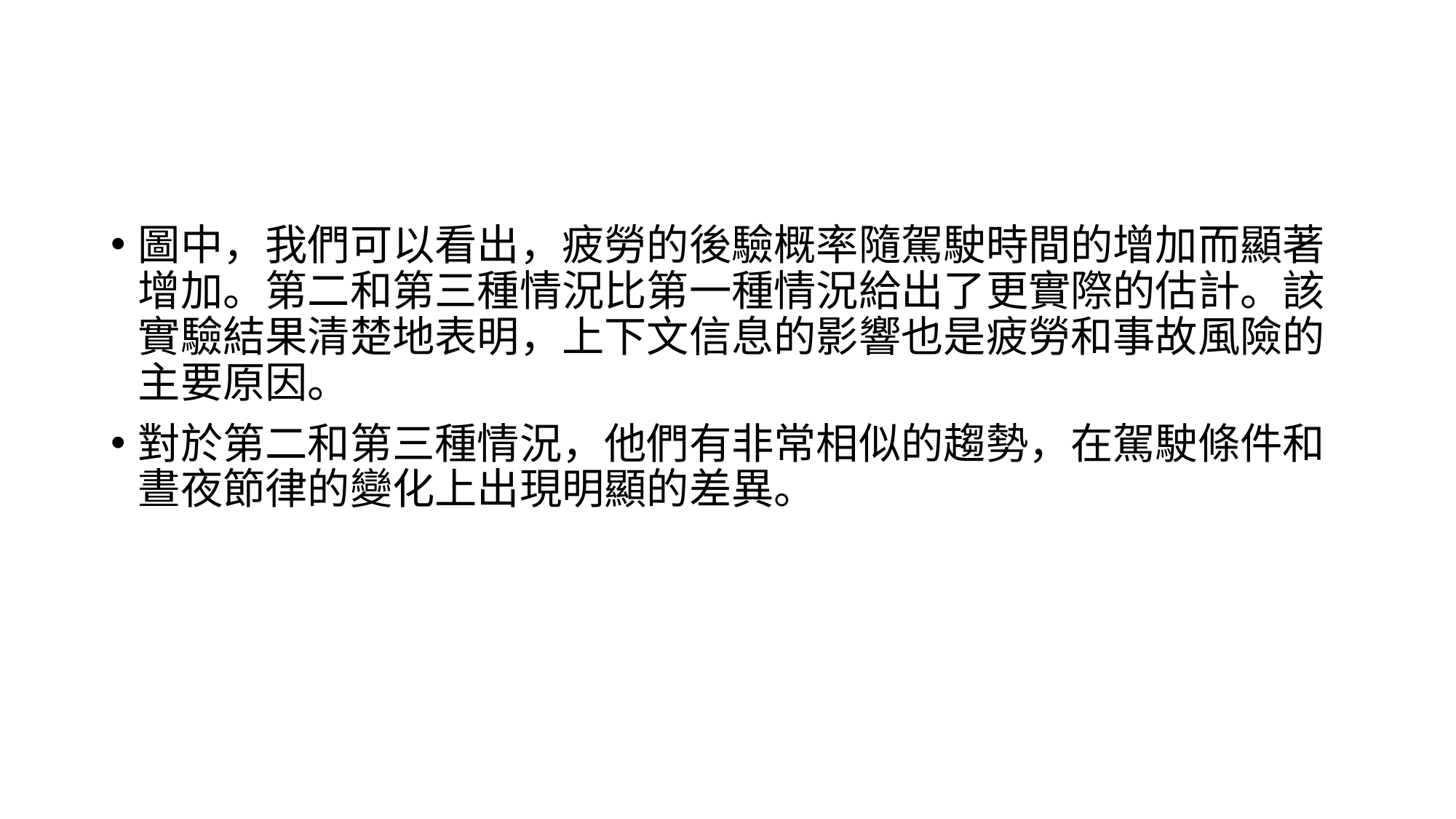

#
圖中，我們可以看出，疲勞的後驗概率隨駕駛時間的增加而顯著增加。第二和第三種情況比第一種情況給出了更實際的估計。該實驗結果清楚地表明，上下文信息的影響也是疲勞和事故風險的主要原因。
對於第二和第三種情況，他們有非常相似的趨勢，在駕駛條件和晝夜節律的變化上出現明顯的差異。